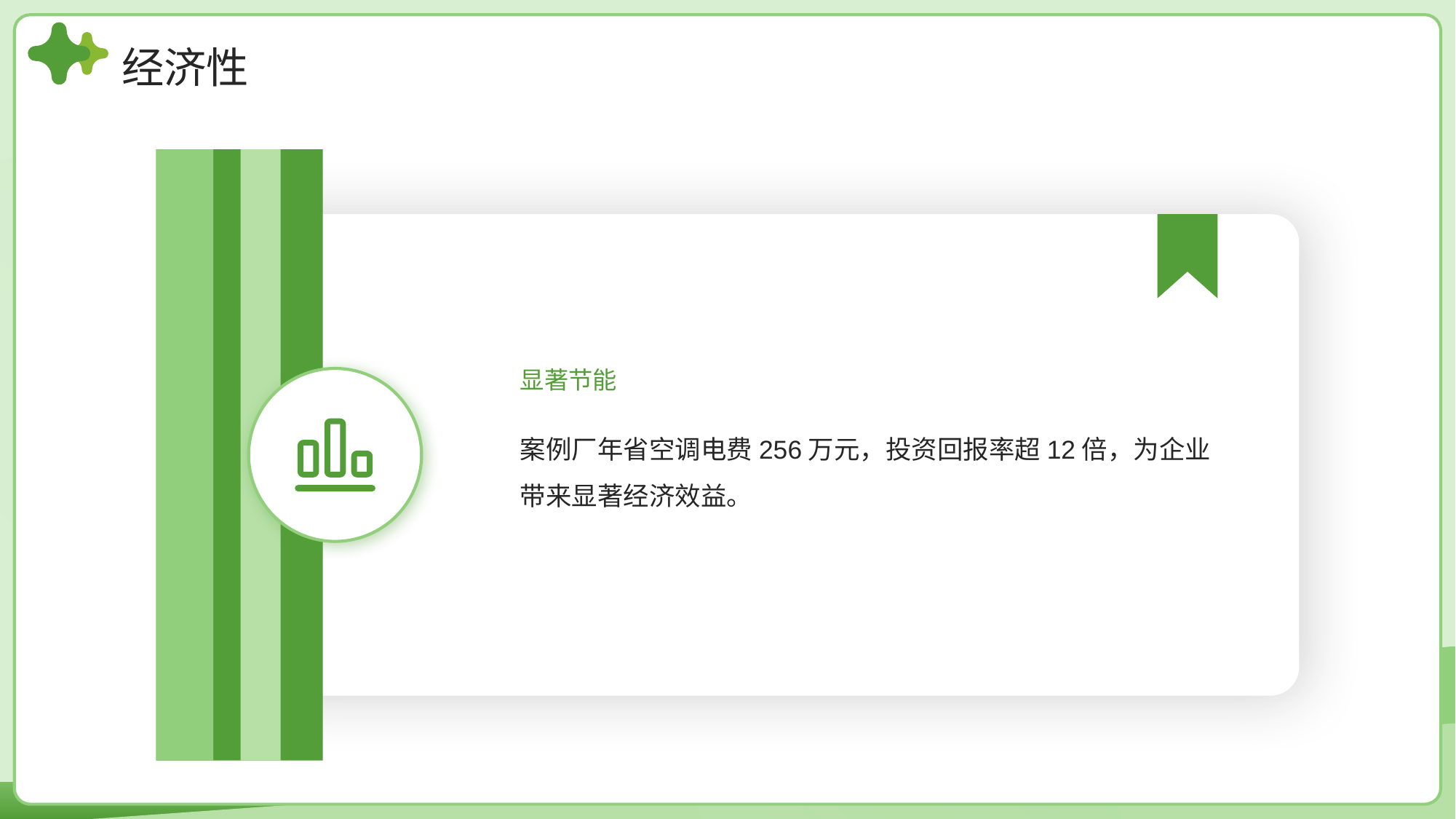

经济性

显著节能

案例厂年省空调电费256万元，投资回报率超12倍，为企业带来显著经济效益。